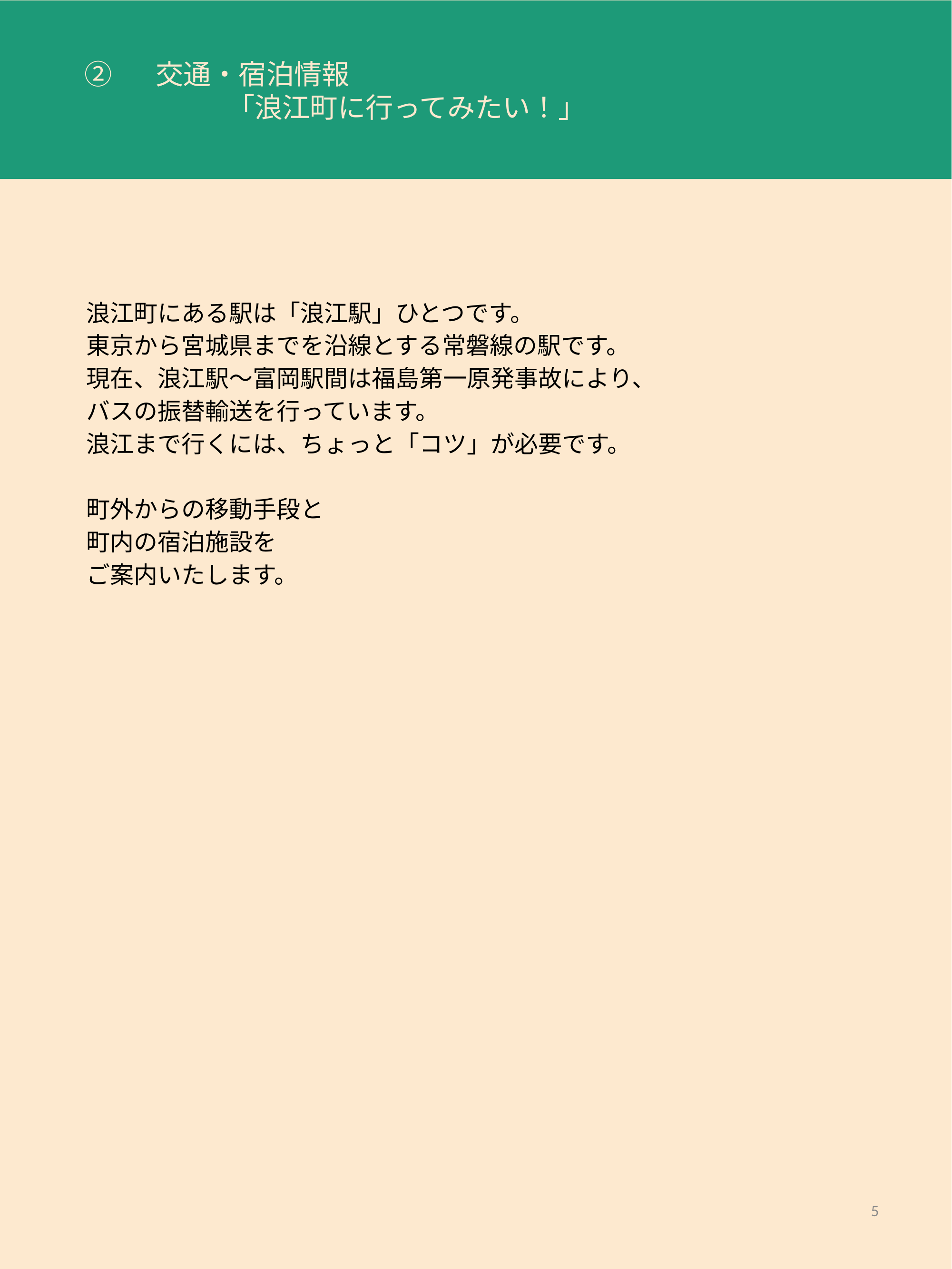

②	交通・宿泊情報
		「浪江町に行ってみたい！」

浪江町にある駅は「浪江駅」ひとつです。
東京から宮城県までを沿線とする常磐線の駅です。
現在、浪江駅～富岡駅間は福島第一原発事故により、
バスの振替輸送を行っています。
浪江まで行くには、ちょっと「コツ」が必要です。

町外からの移動手段と
町内の宿泊施設を
ご案内いたします。
5